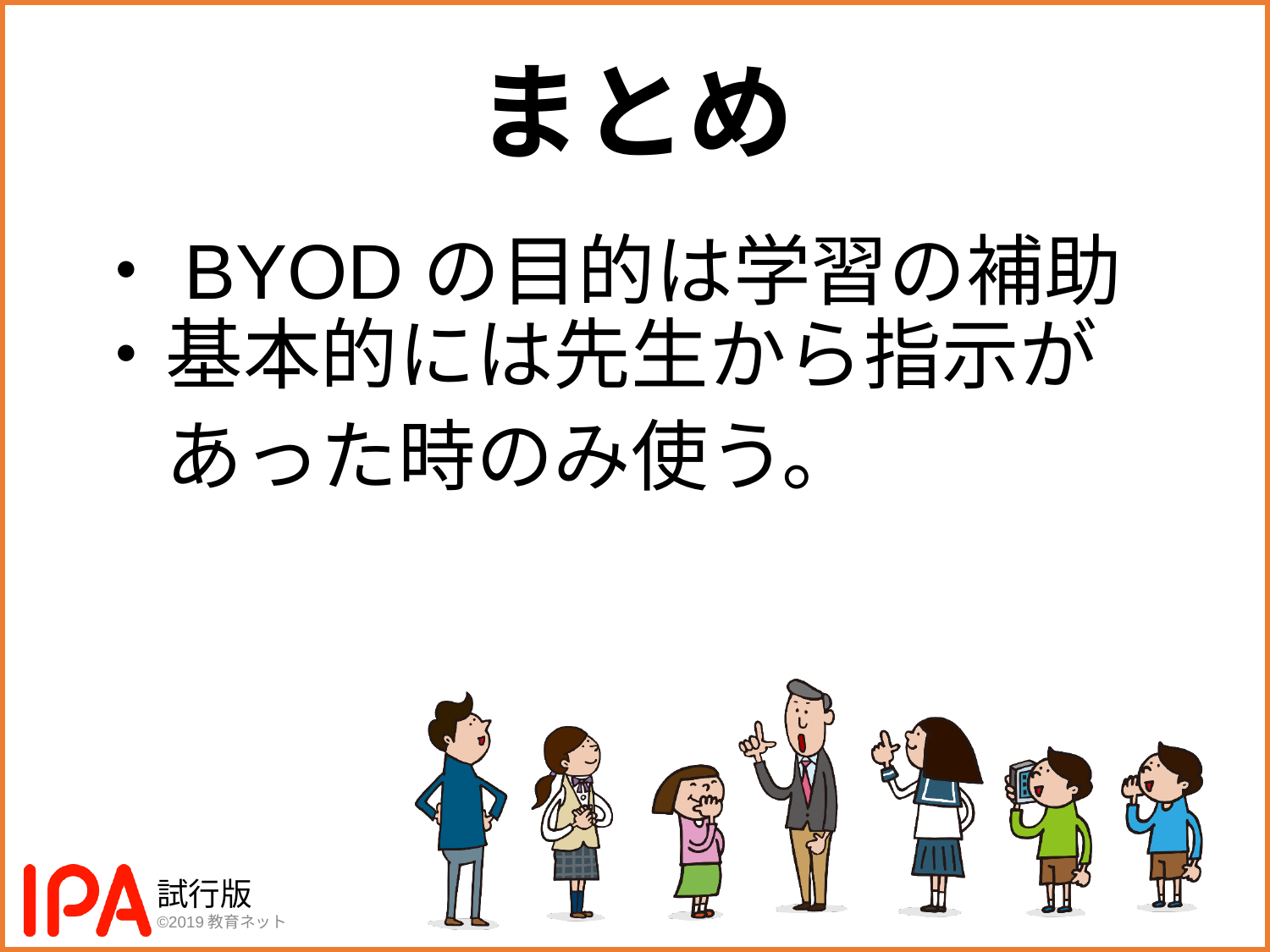

# まとめ
・BYODの目的は学習の補助
・基本的には先生から指示が
　あった時のみ使う。